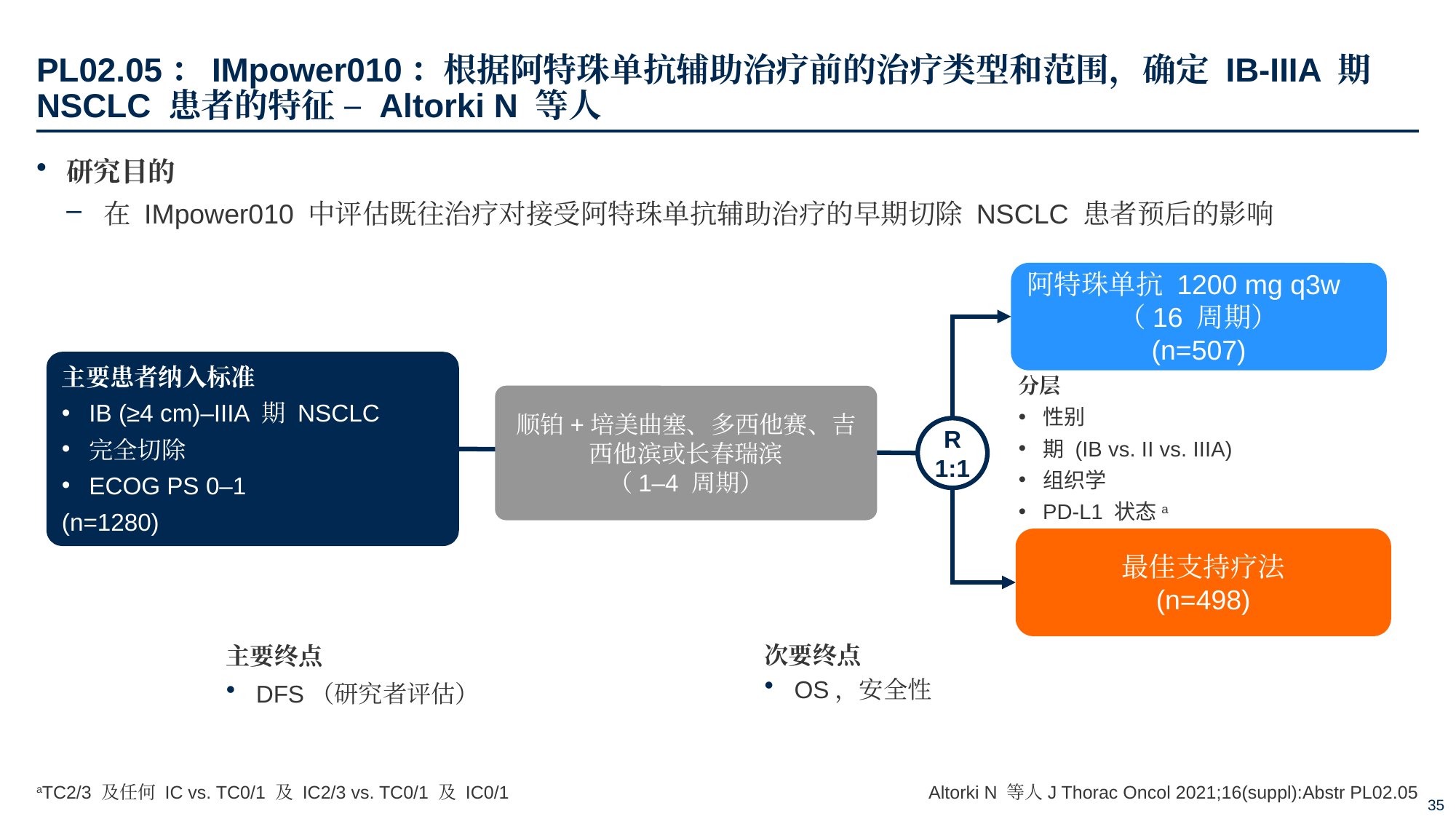

# PL02.05：IMpower010：根据阿特珠单抗辅助治疗前的治疗类型和范围，确定 IB-IIIA 期 NSCLC 患者的特征 – Altorki N 等人
研究目的
在 IMpower010 中评估既往治疗对接受阿特珠单抗辅助治疗的早期切除 NSCLC 患者预后的影响
阿特珠单抗 1200 mg q3w
（16 周期）
(n=507)
主要患者纳入标准
IB (≥4 cm)–IIIA 期 NSCLC
完全切除
ECOG PS 0–1
(n=1280)
分层
性别
期 (IB vs. II vs. IIIA)
组织学
PD-L1 状态a
顺铂+培美曲塞、多西他赛、吉西他滨或长春瑞滨
（1–4 周期）
R
1:1
最佳支持疗法
(n=498)
主要终点
DFS（研究者评估）
次要终点
OS，安全性
aTC2/3 及任何 IC vs. TC0/1 及 IC2/3 vs. TC0/1 及 IC0/1
Altorki N 等人J Thorac Oncol 2021;16(suppl):Abstr PL02.05